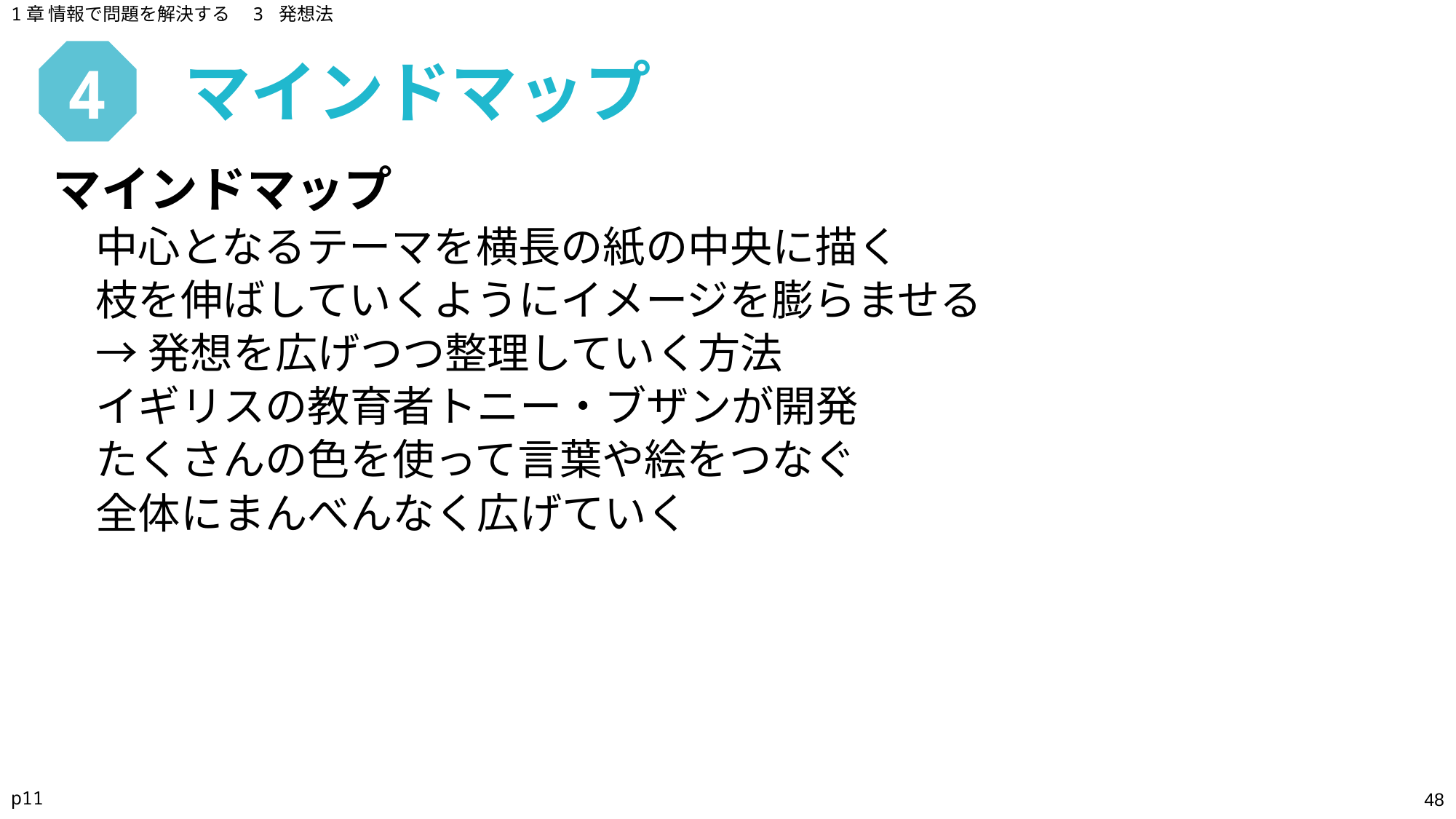

1章 情報で問題を解決する　3 発想法

マインドマップ
# 4
マインドマップ
中心となるテーマを横長の紙の中央に描く
枝を伸ばしていくようにイメージを膨らませる
→発想を広げつつ整理していく方法
イギリスの教育者トニー・ブザンが開発
たくさんの色を使って言葉や絵をつなぐ
全体にまんべんなく広げていく
p11
48